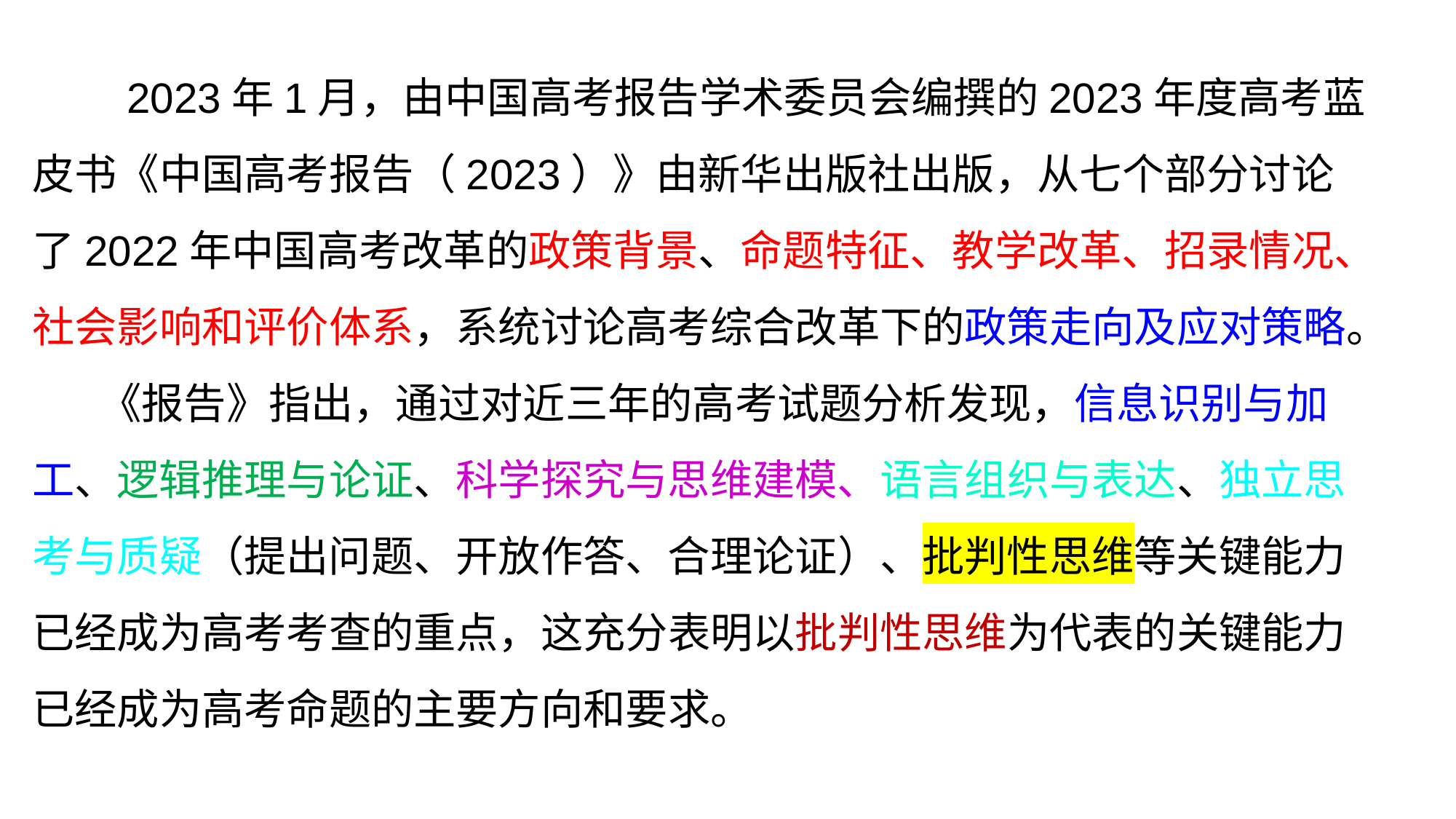

2023年1月，由中国高考报告学术委员会编撰的2023年度高考蓝皮书《中国高考报告（2023）》由新华出版社出版，从七个部分讨论了2022年中国高考改革的政策背景、命题特征、教学改革、招录情况、社会影响和评价体系，系统讨论高考综合改革下的政策走向及应对策略。
      《报告》指出，通过对近三年的高考试题分析发现，信息识别与加工、逻辑推理与论证、科学探究与思维建模、语言组织与表达、独立思考与质疑（提出问题、开放作答、合理论证）、批判性思维等关键能力已经成为高考考查的重点，这充分表明以批判性思维为代表的关键能力已经成为高考命题的主要方向和要求。